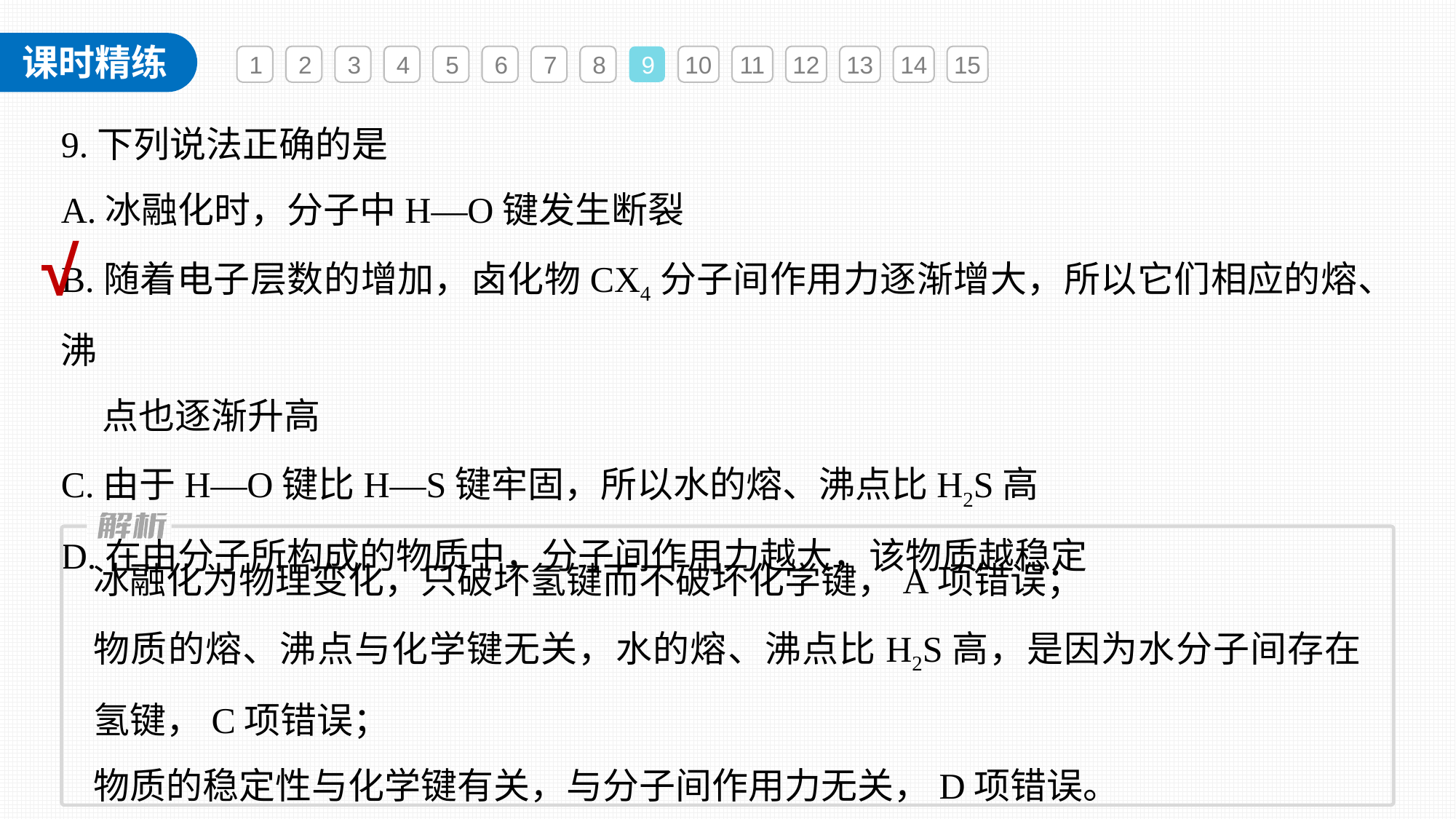

1
2
3
4
5
6
7
8
9
10
11
12
13
14
15
9.下列说法正确的是
A.冰融化时，分子中H—O键发生断裂
B.随着电子层数的增加，卤化物CX4分子间作用力逐渐增大，所以它们相应的熔、沸
    点也逐渐升高
C.由于H—O键比H—S键牢固，所以水的熔、沸点比H2S高
D.在由分子所构成的物质中，分子间作用力越大，该物质越稳定
√

冰融化为物理变化，只破坏氢键而不破坏化学键，A项错误；
物质的熔、沸点与化学键无关，水的熔、沸点比H2S高，是因为水分子间存在氢键，C项错误；
物质的稳定性与化学键有关，与分子间作用力无关，D项错误。